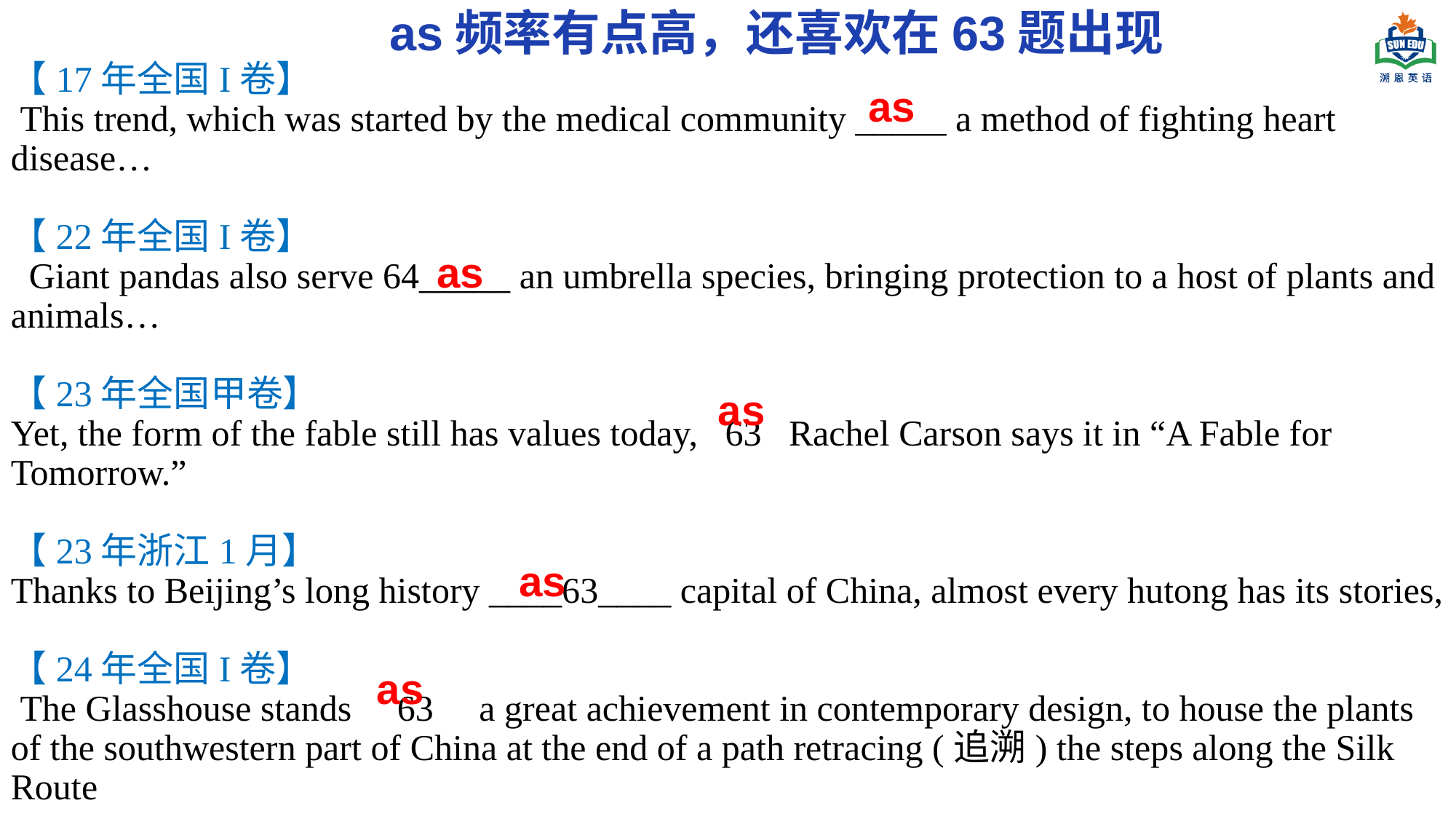

as频率有点高，还喜欢在63题出现
【17年全国I卷】
 This trend, which was started by the medical community _____ a method of fighting heart disease…

【22年全国I卷】
  Giant pandas also serve 64_____ an umbrella species, bringing protection to a host of plants and animals…

【23年全国甲卷】
Yet, the form of the fable still has values today,   63   Rachel Carson says it in “A Fable for Tomorrow.”

【23年浙江1月】
Thanks to Beijing’s long history ____63____ capital of China, almost every hutong has its stories,

【24年全国I卷】
 The Glasshouse stands     63     a great achievement in contemporary design, to house the plants of the southwestern part of China at the end of a path retracing (追溯) the steps along the Silk Route
as
as
as
as
as